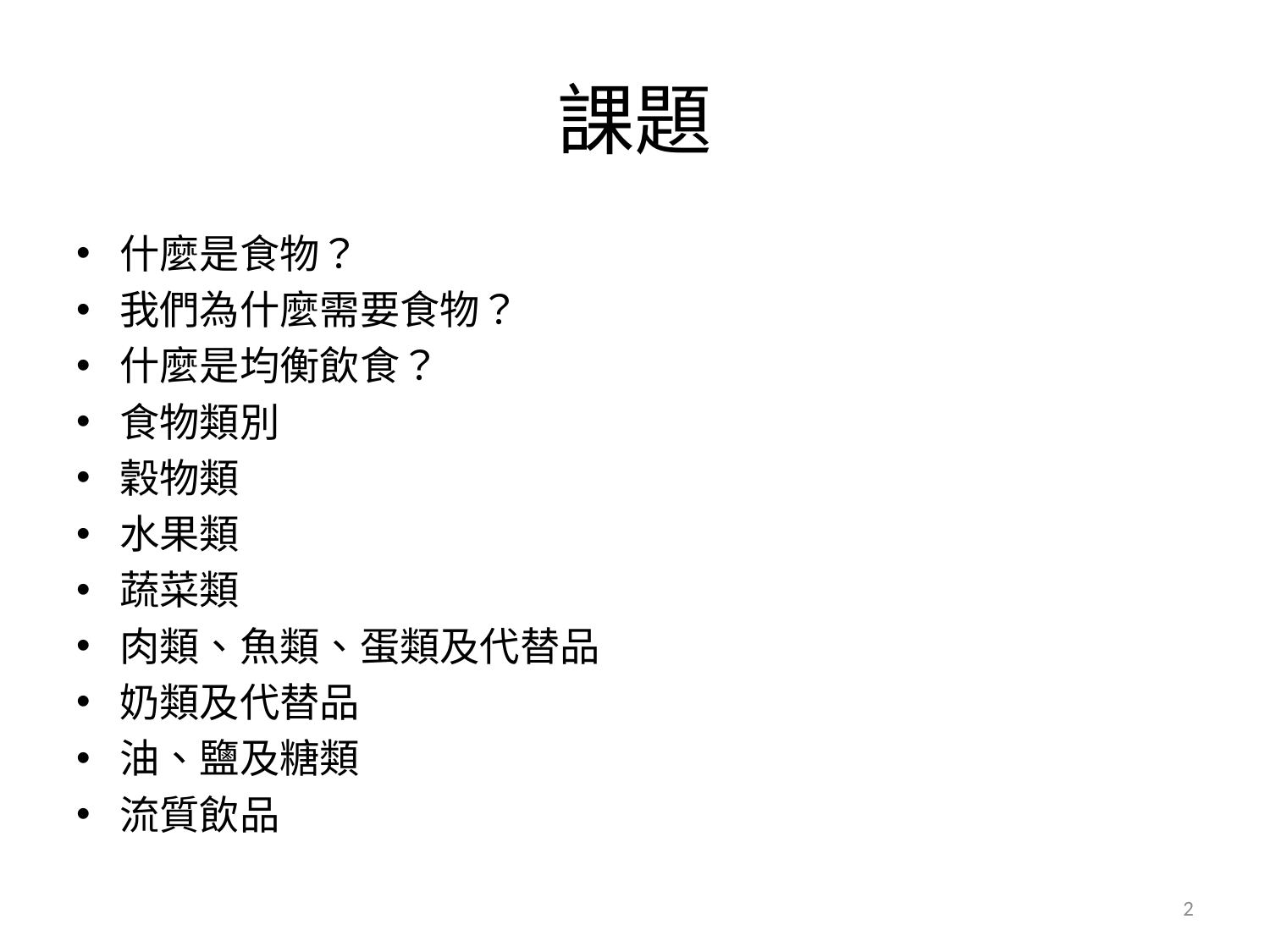

# 課題
什麼是食物？
我們為什麼需要食物？
什麼是均衡飲食？
食物類別
穀物類
水果類
蔬菜類
肉類、魚類、蛋類及代替品
奶類及代替品
油、鹽及糖類
流質飲品

2